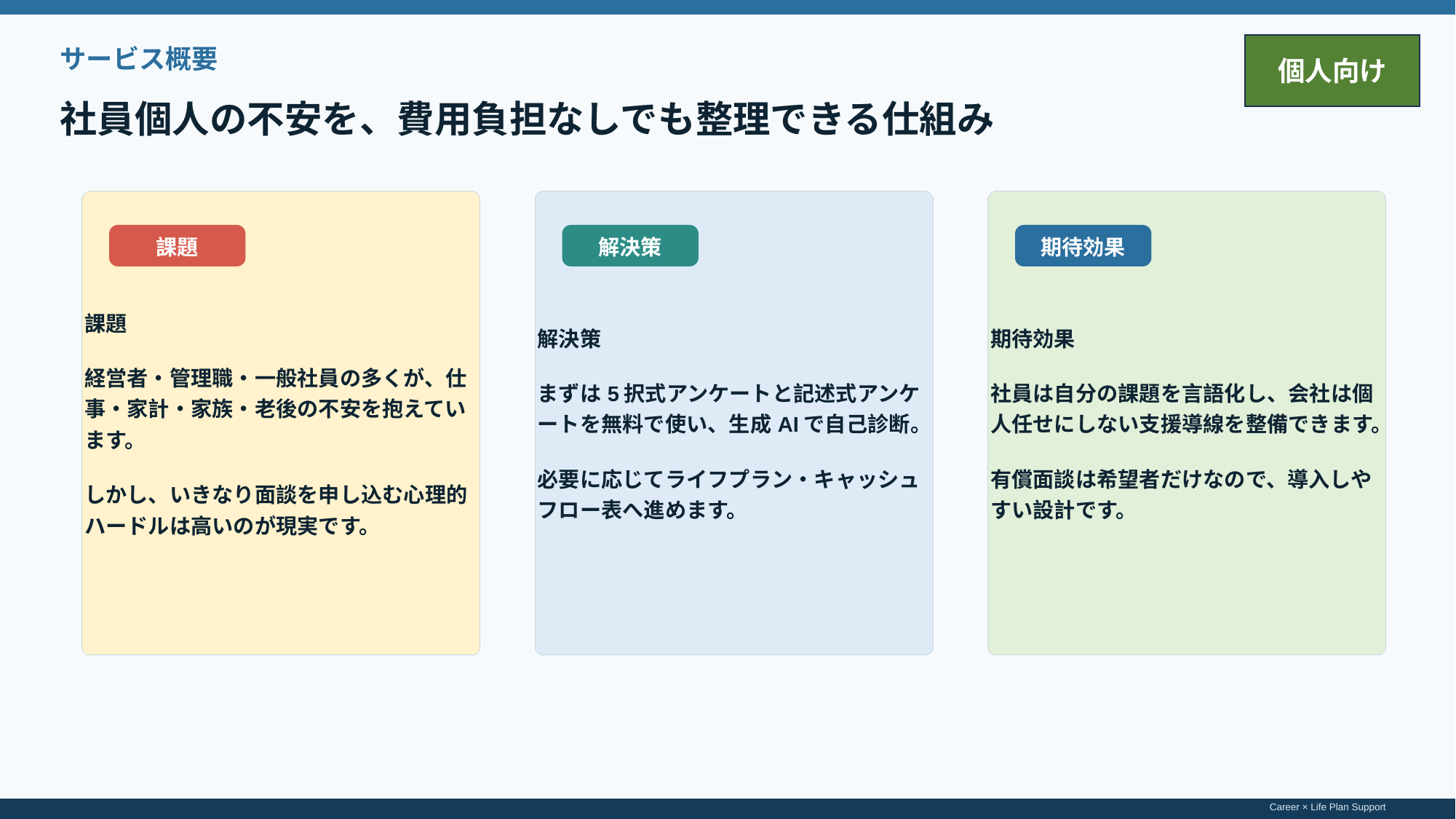

個人向け
サービス概要
社員個人の不安を、費用負担なしでも整理できる仕組み
課題

経営者・管理職・一般社員の多くが、仕事・家計・家族・老後の不安を抱えています。

しかし、いきなり面談を申し込む心理的ハードルは高いのが現実です。
解決策

まずは5択式アンケートと記述式アンケートを無料で使い、生成AIで自己診断。

必要に応じてライフプラン・キャッシュフロー表へ進めます。
期待効果

社員は自分の課題を言語化し、会社は個人任せにしない支援導線を整備できます。

有償面談は希望者だけなので、導入しやすい設計です。
課題
解決策
期待効果

Career × Life Plan Support